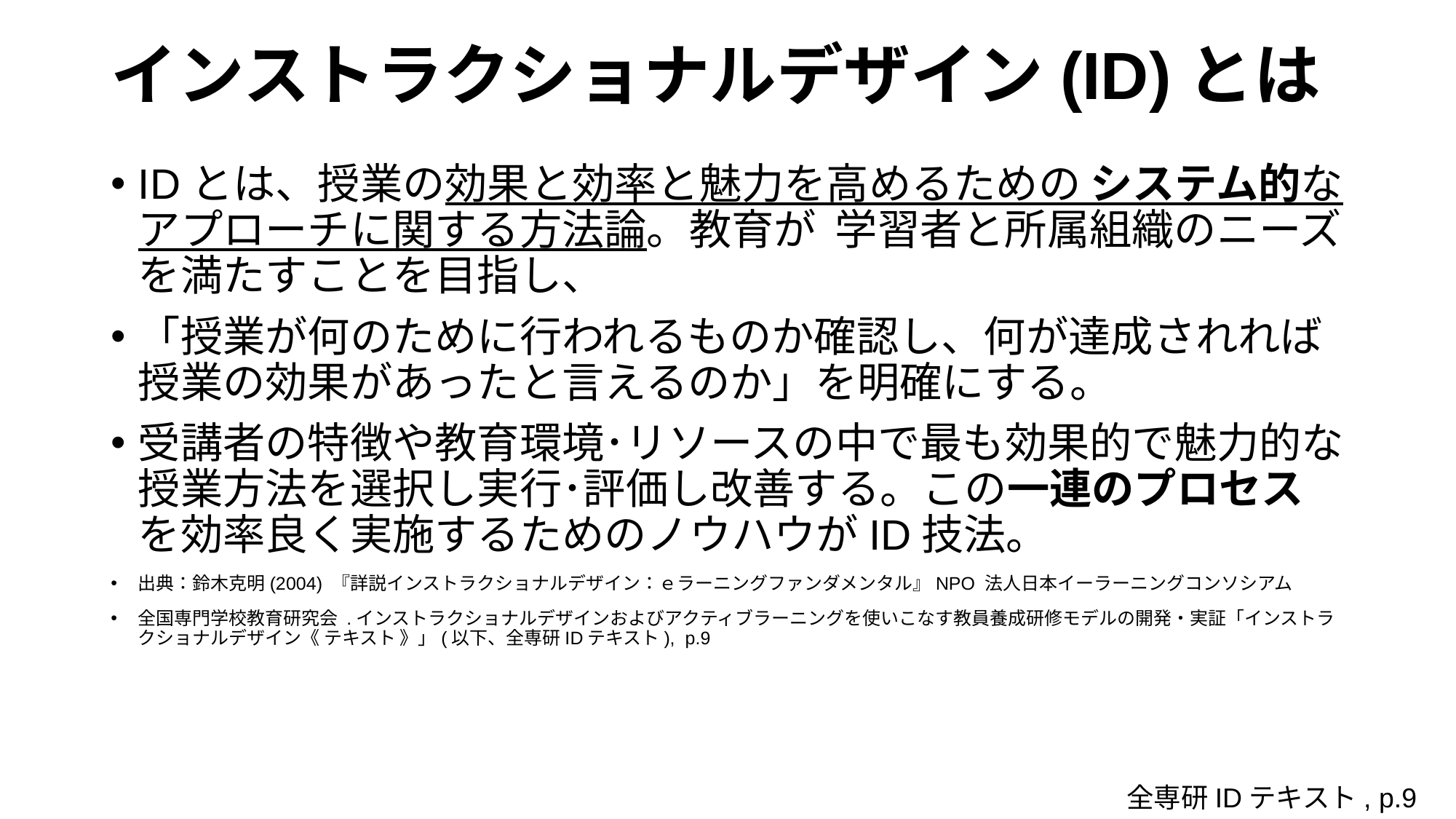

# インストラクショナルデザイン(ID)とは
IDとは、授業の効果と効率と魅力を高めるための システム的なアプローチに関する方法論。教育が  学習者と所属組織のニーズを満たすことを目指し、
「授業が何のために行われるものか確認し、何が達成されれば授業の効果があったと言えるのか」を明確にする。
受講者の特徴や教育環境･リソースの中で最も効果的で魅力的な授業方法を選択し実行･評価し改善する。この一連のプロセスを効率良く実施するためのノウハウがID技法。
出典：鈴木克明(2004) 『詳説インストラクショナルデザイン：ｅラーニングファンダメンタル』NPO 法人日本イーラーニングコンソシアム
全国専門学校教育研究会 .インストラクショナルデザインおよびアクティブラーニングを使いこなす教員養成研修モデルの開発・実証「インストラクショナルデザイン《 テキスト 》」(以下、全専研IDテキスト),  p.9

全専研IDテキスト, p.9